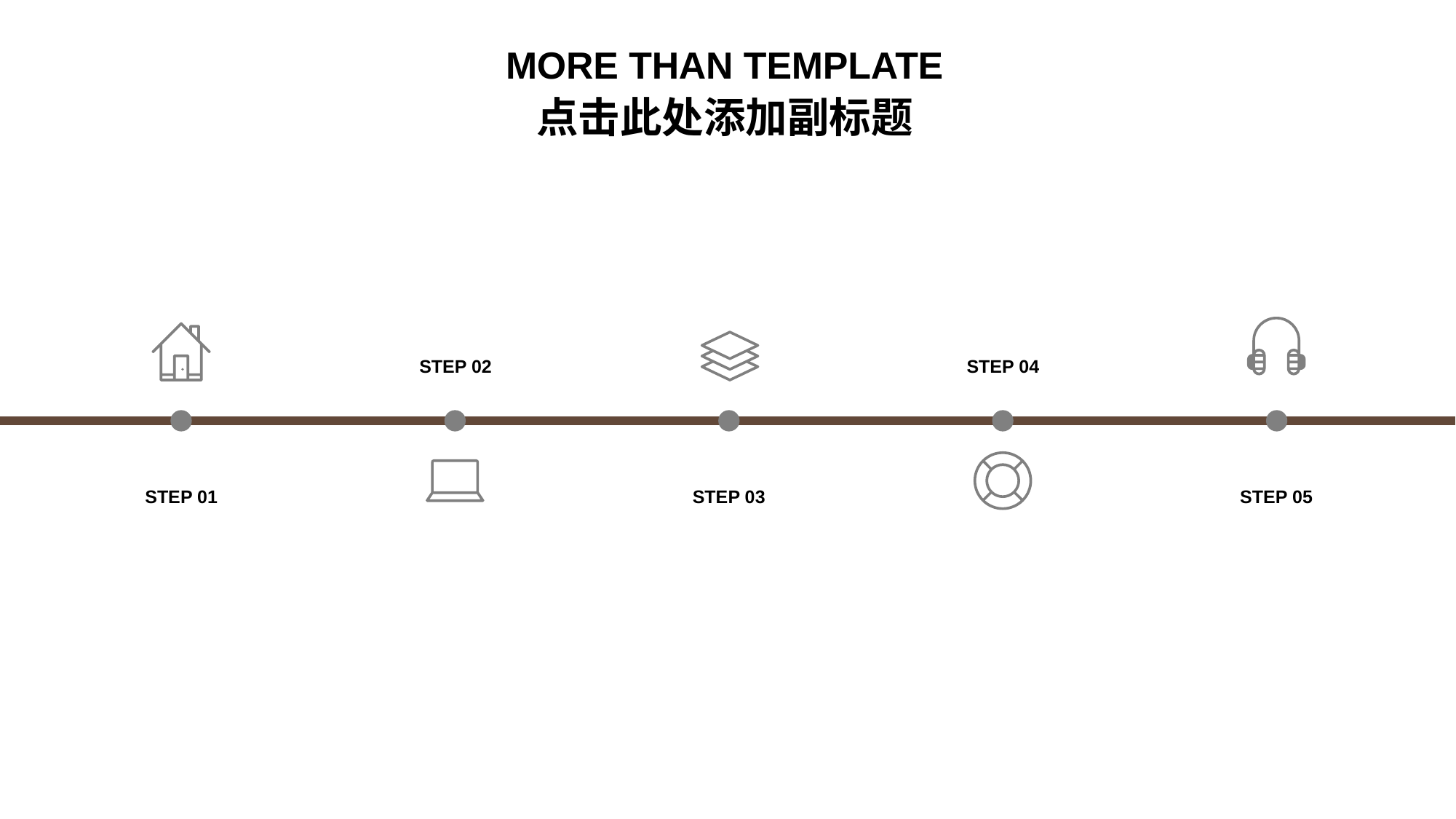

MORE THAN TEMPLATE
点击此处添加副标题

STEP 02
STEP 04
STEP 01

STEP 01
STEP 03
STEP 05